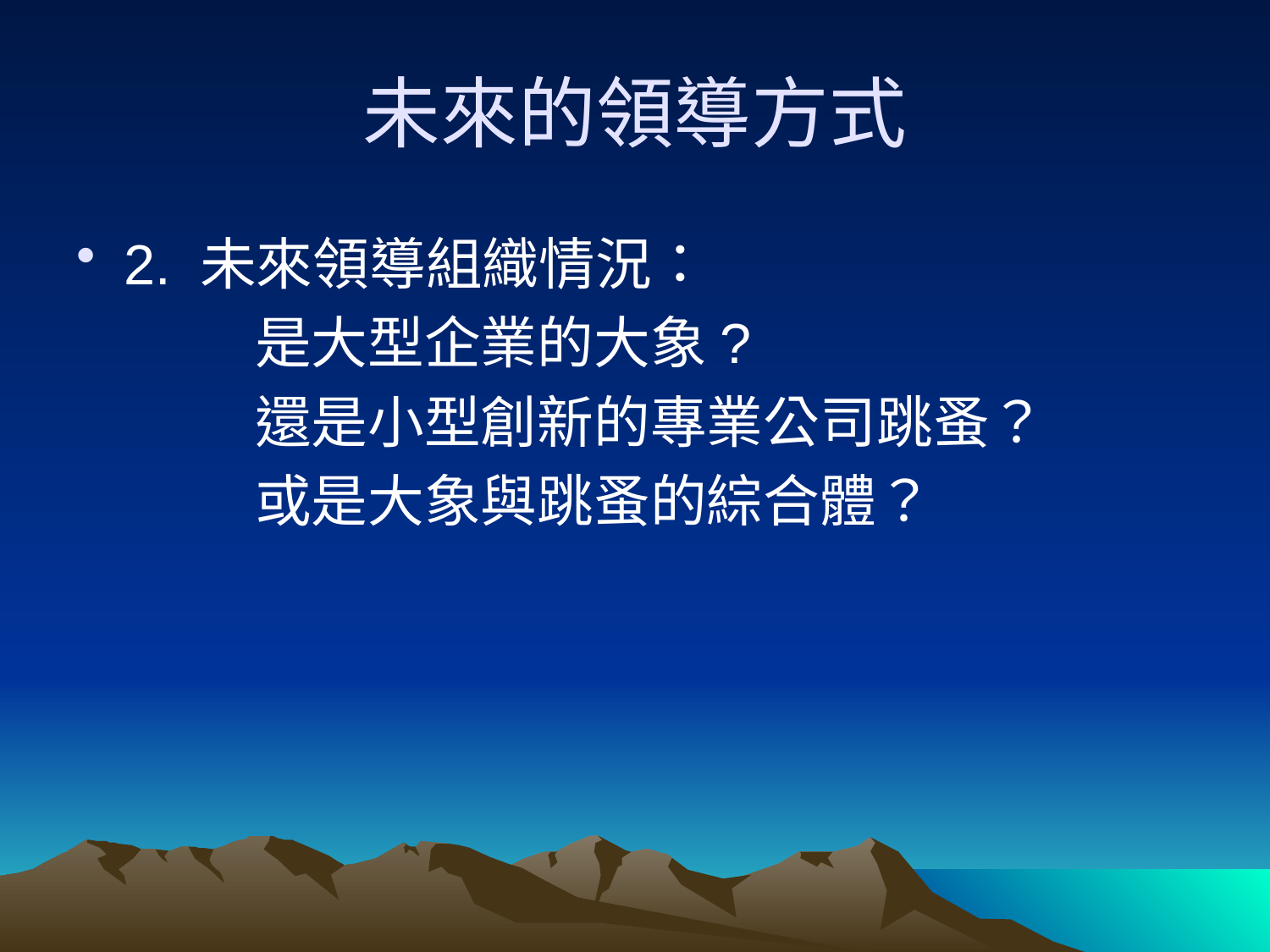

# 未來的領導方式
2. 未來領導組織情況：
	   是大型企業的大象?
   還是小型創新的專業公司跳蚤？
   或是大象與跳蚤的綜合體？